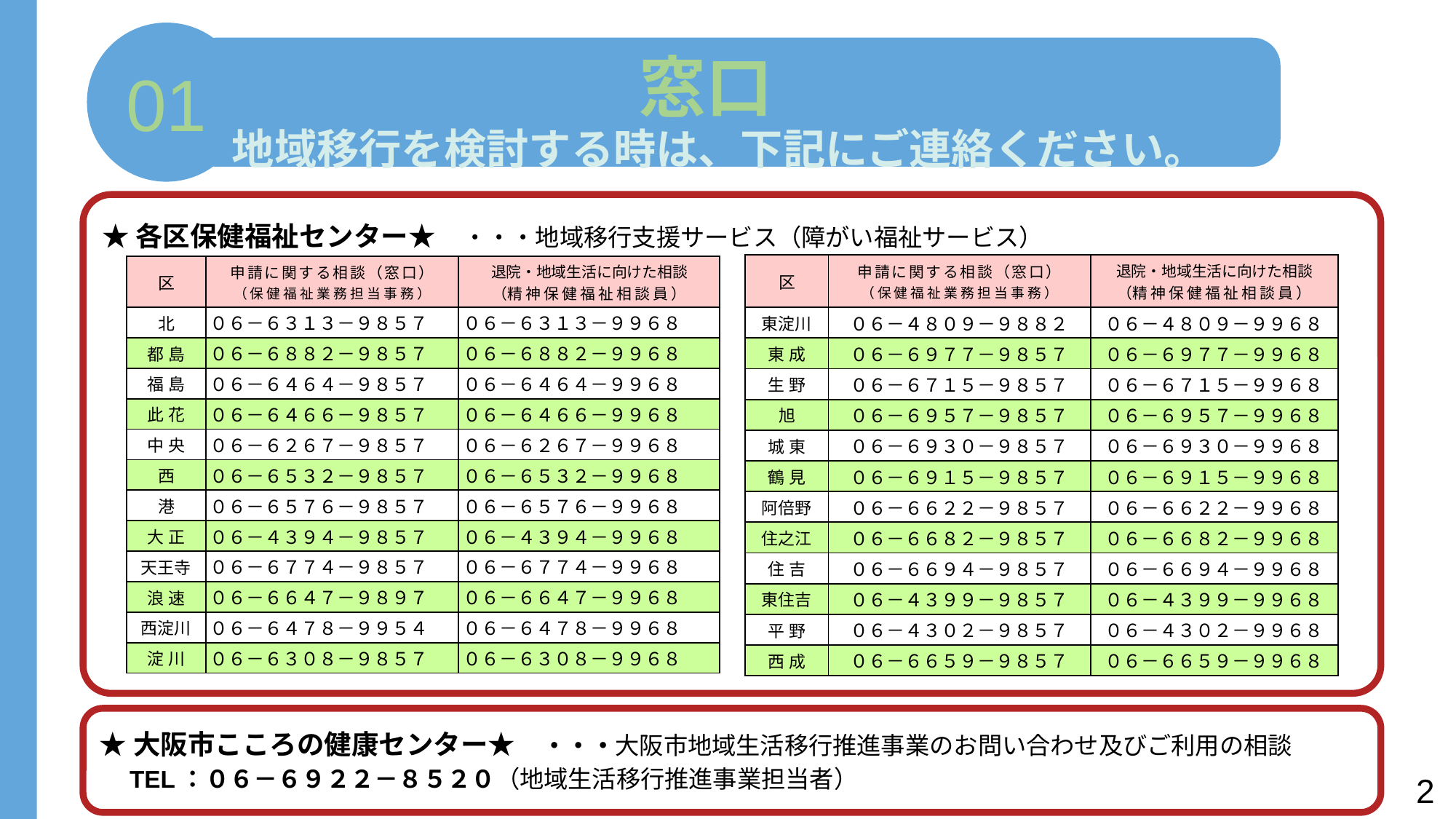

01

窓口
地域移行を検討する時は、下記にご連絡ください。

★各区保健福祉センター★　・・・地域移行支援サービス（障がい福祉サービス）
| 区 | 申請に関する相談（窓口） （保健福祉業務担当事務） | 退院・地域生活に向けた相談 （精神保健福祉相談員） |
| --- | --- | --- |
| 東淀川 | ０６－４８０９－９８８２ | ０６－４８０９－９９６８ |
| 東成 | ０６－６９７７－９８５７ | ０６－６９７７－９９６８ |
| 生野 | ０６－６７１５－９８５７ | ０６－６７１５－９９６８ |
| 旭 | ０６－６９５７－９８５７ | ０６－６９５７－９９６８ |
| 城東 | ０６－６９３０－９８５７ | ０６－６９３０－９９６８ |
| 鶴見 | ０６－６９１５－９８５７ | ０６－６９１５－９９６８ |
| 阿倍野 | ０６－６６２２－９８５７ | ０６－６６２２－９９６８ |
| 住之江 | ０６－６６８２－９８５７ | ０６－６６８２－９９６８ |
| 住吉 | ０６－６６９４－９８５７ | ０６－６６９４－９９６８ |
| 東住吉 | ０６－４３９９－９８５７ | ０６－４３９９－９９６８ |
| 平野 | ０６－４３０２－９８５７ | ０６－４３０２－９９６８ |
| 西成 | ０６－６６５９－９８５７ | ０６－６６５９－９９６８ |
| 区 | 申請に関する相談（窓口） （保健福祉業務担当事務） | 退院・地域生活に向けた相談 （精神保健福祉相談員） |
| --- | --- | --- |
| 北 | ０６－６３１３－９８５７ | ０６－６３１３－９９６８ |
| 都島 | ０６－６８８２－９８５７ | ０６－６８８２－９９６８ |
| 福島 | ０６－６４６４－９８５７ | ０６－６４６４－９９６８ |
| 此花 | ０６－６４６６－９８５７ | ０６－６４６６－９９６８ |
| 中央 | ０６－６２６７－９８５７ | ０６－６２６７－９９６８ |
| 西 | ０６－６５３２－９８５７ | ０６－６５３２－９９６８ |
| 港 | ０６－６５７６－９８５７ | ０６－６５７６－９９６８ |
| 大正 | ０６－４３９４－９８５７ | ０６－４３９４－９９６８ |
| 天王寺 | ０６－６７７４－９８５７ | ０６－６７７４－９９６８ |
| 浪速 | ０６－６６４７－９８９７ | ０６－６６４７－９９６８ |
| 西淀川 | ０６－６４７８－９９５４ | ０６－６４７８－９９６８ |
| 淀川 | ０６－６３０８－９８５７ | ０６－６３０８－９９６８ |
★大阪市こころの健康センター★　・・・大阪市地域生活移行推進事業のお問い合わせ及びご利用の相談
　TEL：０６－６９２２－８５２０（地域生活移行推進事業担当者）